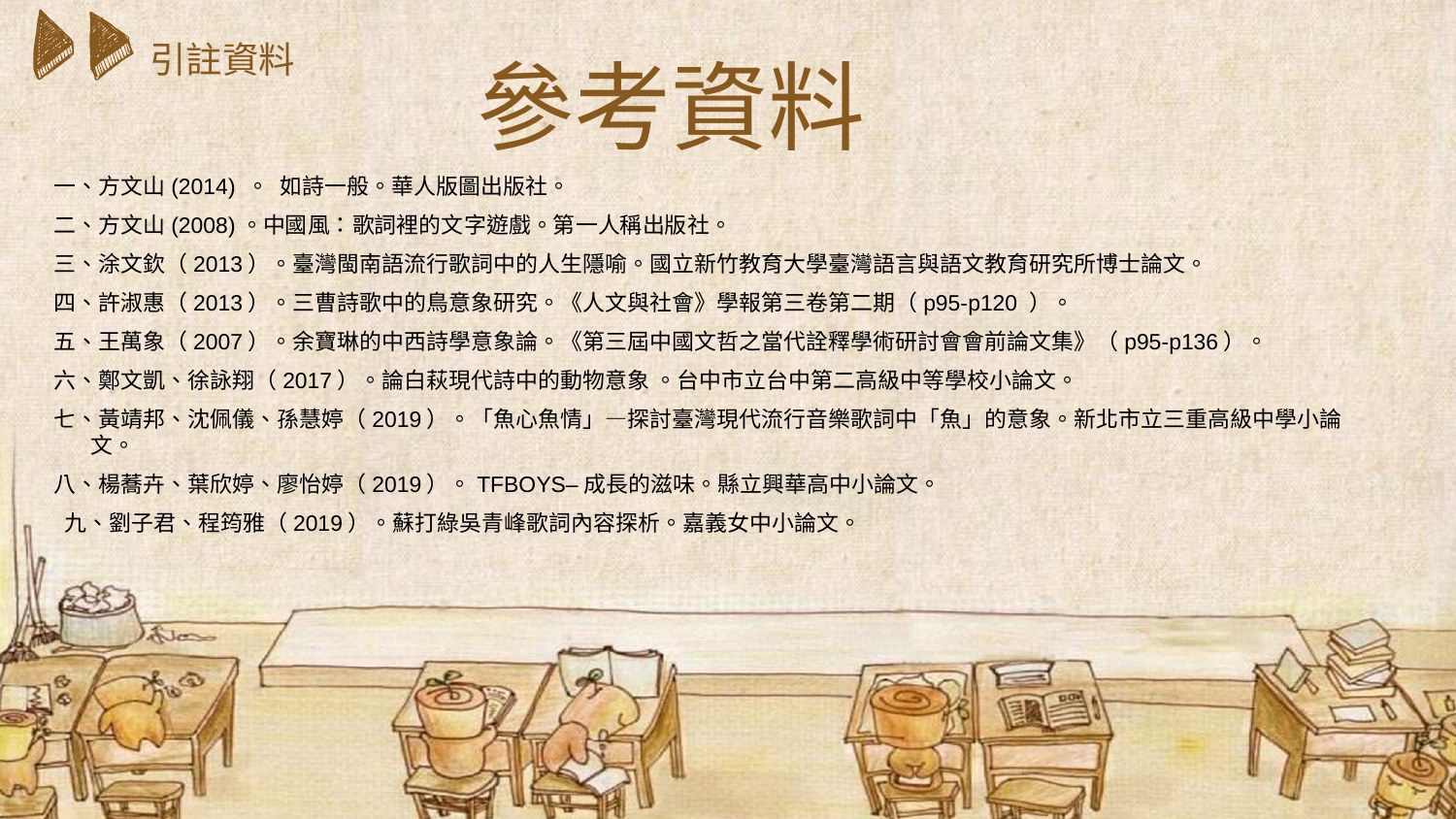

引註資料

參考資料
一、方文山(2014) 。  如詩一般。華人版圖出版社。
二、方文山(2008)。中國風：歌詞裡的文字遊戲。第一人稱出版社。
三、涂文欽（2013）。臺灣閩南語流行歌詞中的人生隱喻。國立新竹教育大學臺灣語言與語文教育研究所博士論文。
四、許淑惠（2013）。三曹詩歌中的鳥意象研究。《人文與社會》學報第三卷第二期（p95-p120 ）。
五、王萬象（2007）。余寶琳的中西詩學意象論。《第三屆中國文哲之當代詮釋學術研討會會前論文集》（p95-p136）。
六、鄭文凱、徐詠翔（2017）。論白萩現代詩中的動物意象 。台中市立台中第二高級中等學校小論文。
七、黃靖邦、沈佩儀、孫慧婷（2019）。「魚心魚情」—探討臺灣現代流行音樂歌詞中「魚」的意象。新北市立三重高級中學小論文。
八、楊蕎卉、葉欣婷、廖怡婷（2019）。TFBOYS–成長的滋味。縣立興華高中小論文。
 九、劉子君、程筠雅（2019）。蘇打綠吳青峰歌詞內容探析。嘉義女中小論文。